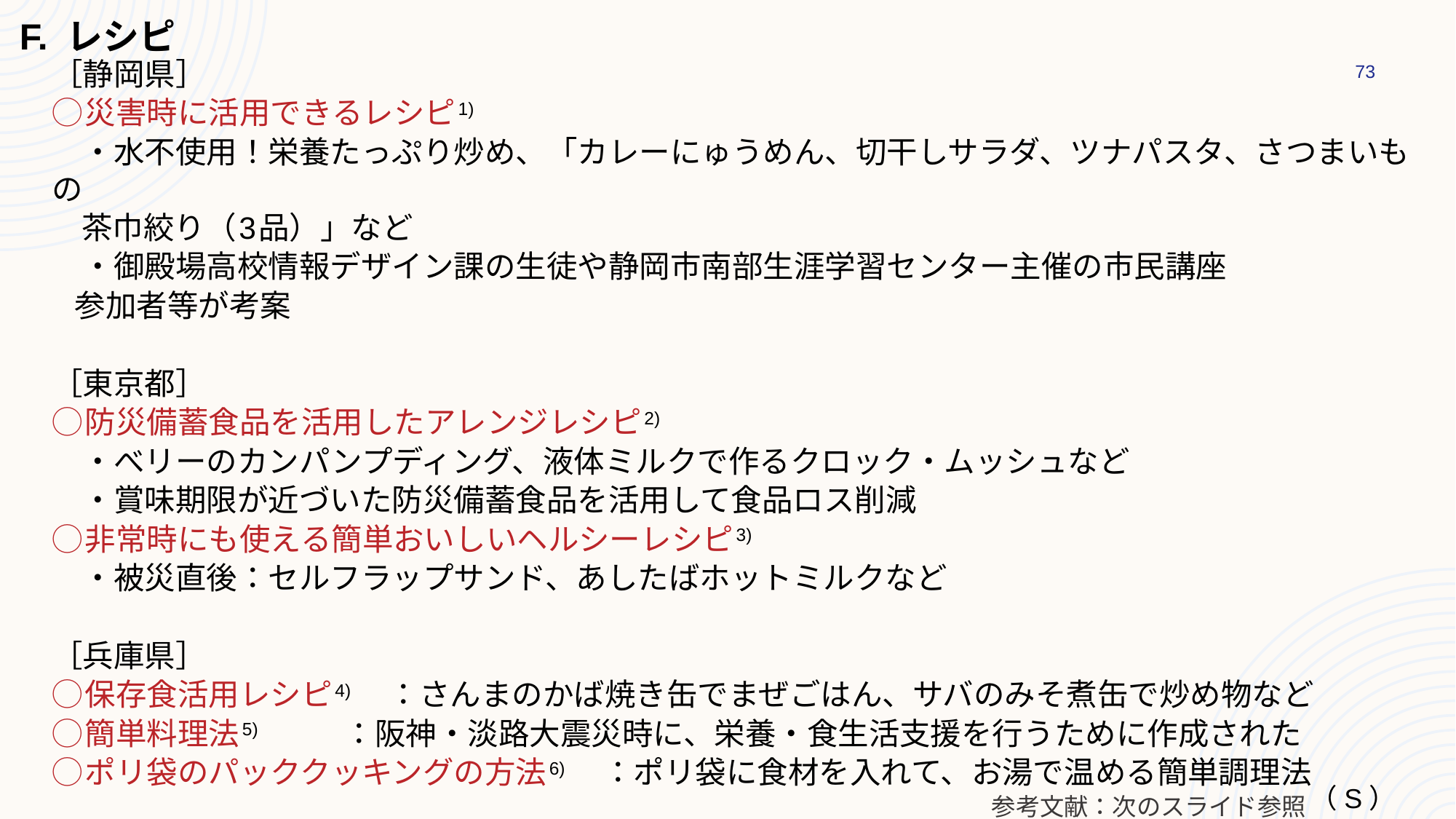

F. レシピ
［静岡県］
◯災害時に活用できるレシピ1)
　・水不使用！栄養たっぷり炒め、「カレーにゅうめん、切干しサラダ、ツナパスタ、さつまいもの
    茶巾絞り（3品）」など
　・御殿場高校情報デザイン課の生徒や静岡市南部生涯学習センター主催の市民講座
   参加者等が考案

［東京都］
◯防災備蓄食品を活用したアレンジレシピ2)
　・べリーのカンパンプディング、液体ミルクで作るクロック・ムッシュなど
　・賞味期限が近づいた防災備蓄食品を活用して食品ロス削減
◯非常時にも使える簡単おいしいヘルシーレシピ3)
　・被災直後：セルフラップサンド、あしたばホットミルクなど

［兵庫県］
◯保存食活用レシピ4) 　：さんまのかば焼き缶でまぜごはん、サバのみそ煮缶で炒め物など
◯簡単料理法5) 　       ：阪神・淡路大震災時に、栄養・食生活支援を行うために作成された
◯ポリ袋のパッククッキングの方法6) 　：ポリ袋に食材を入れて、お湯で温める簡単調理法

73
（S）
参考文献：次のスライド参照